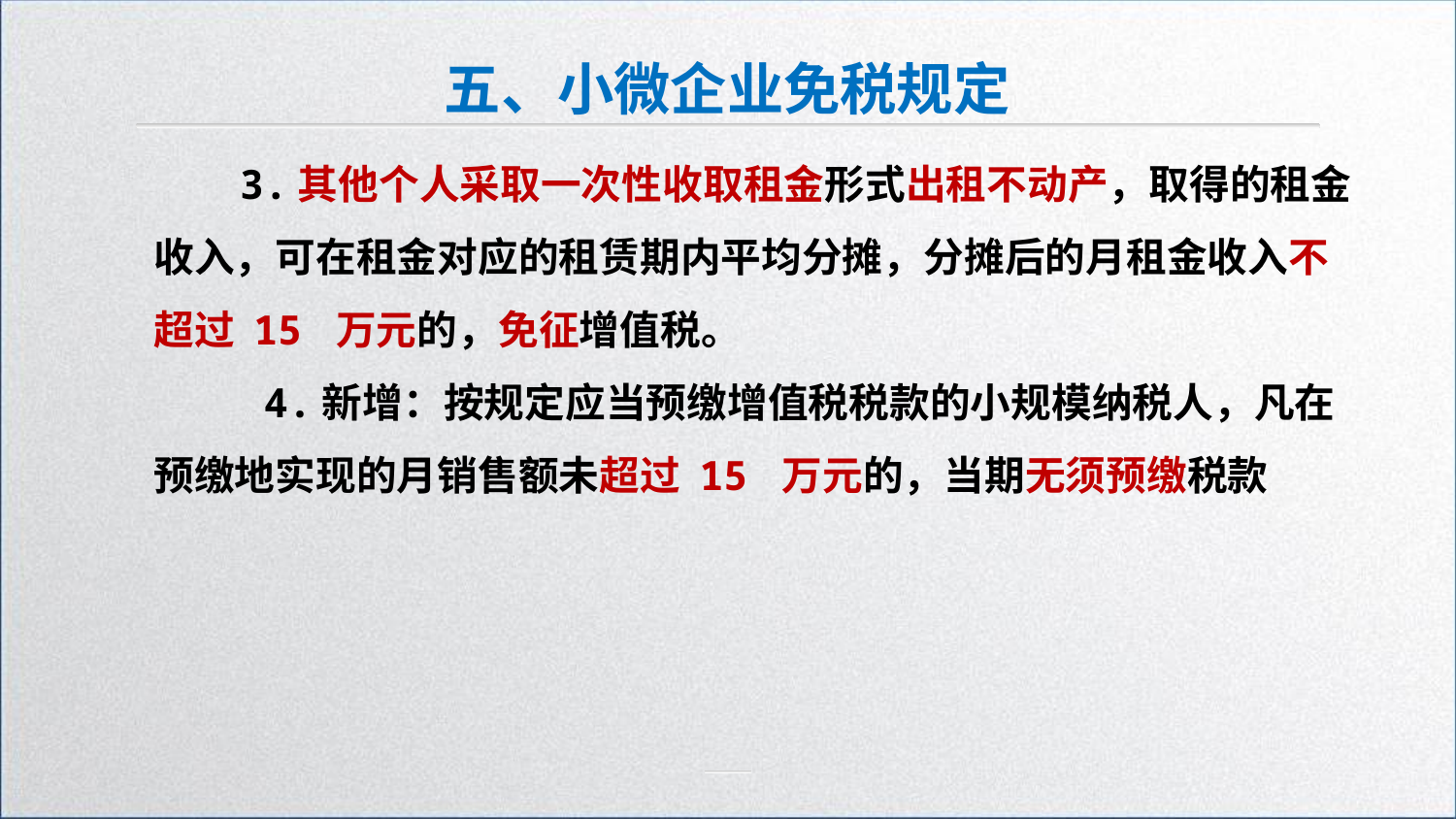

五、小微企业免税规定
3.其他个人采取一次性收取租金形式出租不动产，取得的租金收入，可在租金对应的租赁期内平均分摊，分摊后的月租金收入不超过 15 万元的，免征增值税。
 4.新增：按规定应当预缴增值税税款的小规模纳税人，凡在预缴地实现的月销售额未超过 15 万元的，当期无须预缴税款